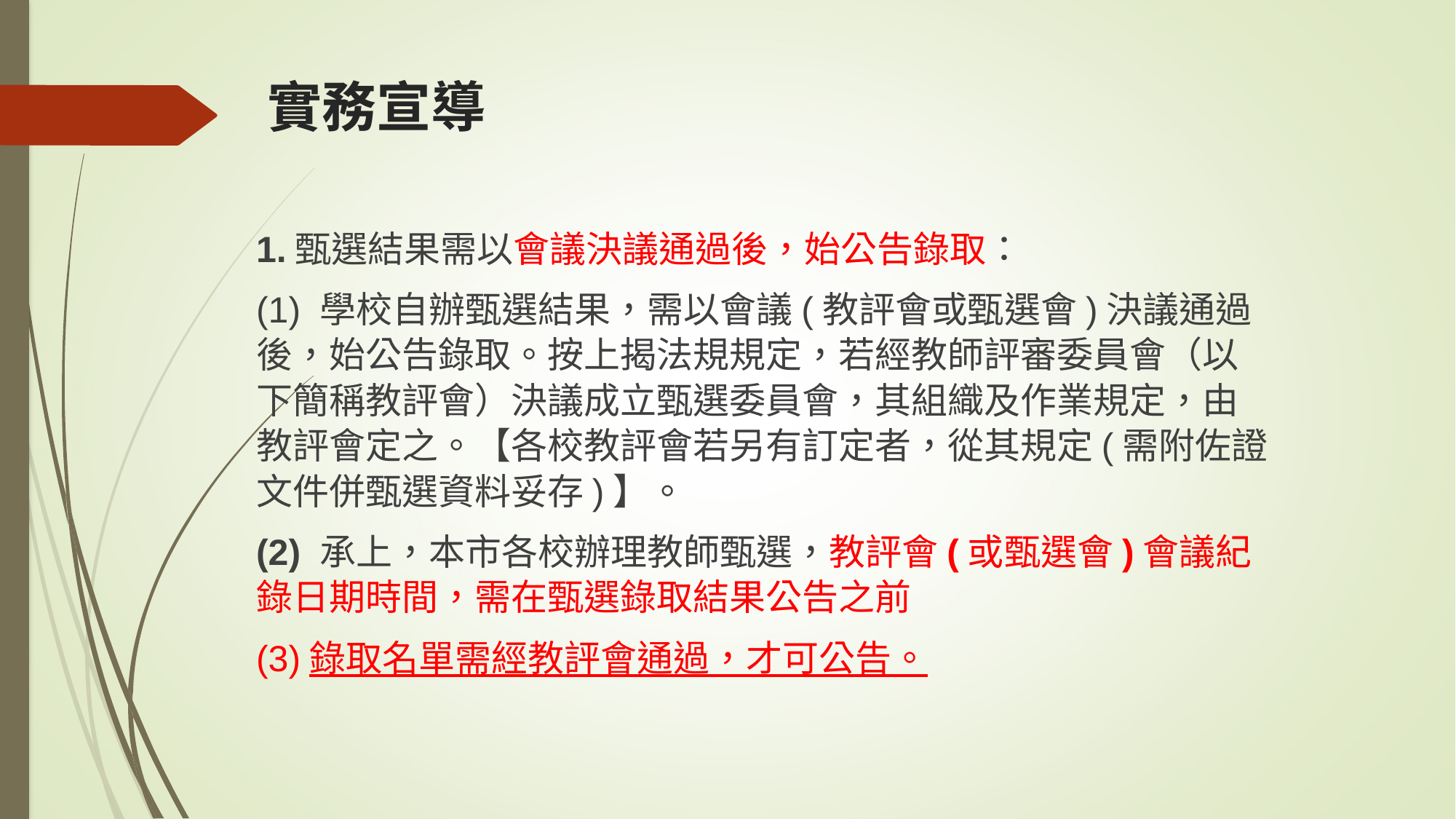

# 實務宣導
1.甄選結果需以會議決議通過後，始公告錄取：
(1) 學校自辦甄選結果，需以會議(教評會或甄選會)決議通過後，始公告錄取。按上揭法規規定，若經教師評審委員會（以下簡稱教評會）決議成立甄選委員會，其組織及作業規定，由教評會定之。【各校教評會若另有訂定者，從其規定(需附佐證文件併甄選資料妥存)】。
(2) 承上，本市各校辦理教師甄選，教評會(或甄選會)會議紀錄日期時間，需在甄選錄取結果公告之前
(3)錄取名單需經教評會通過，才可公告。